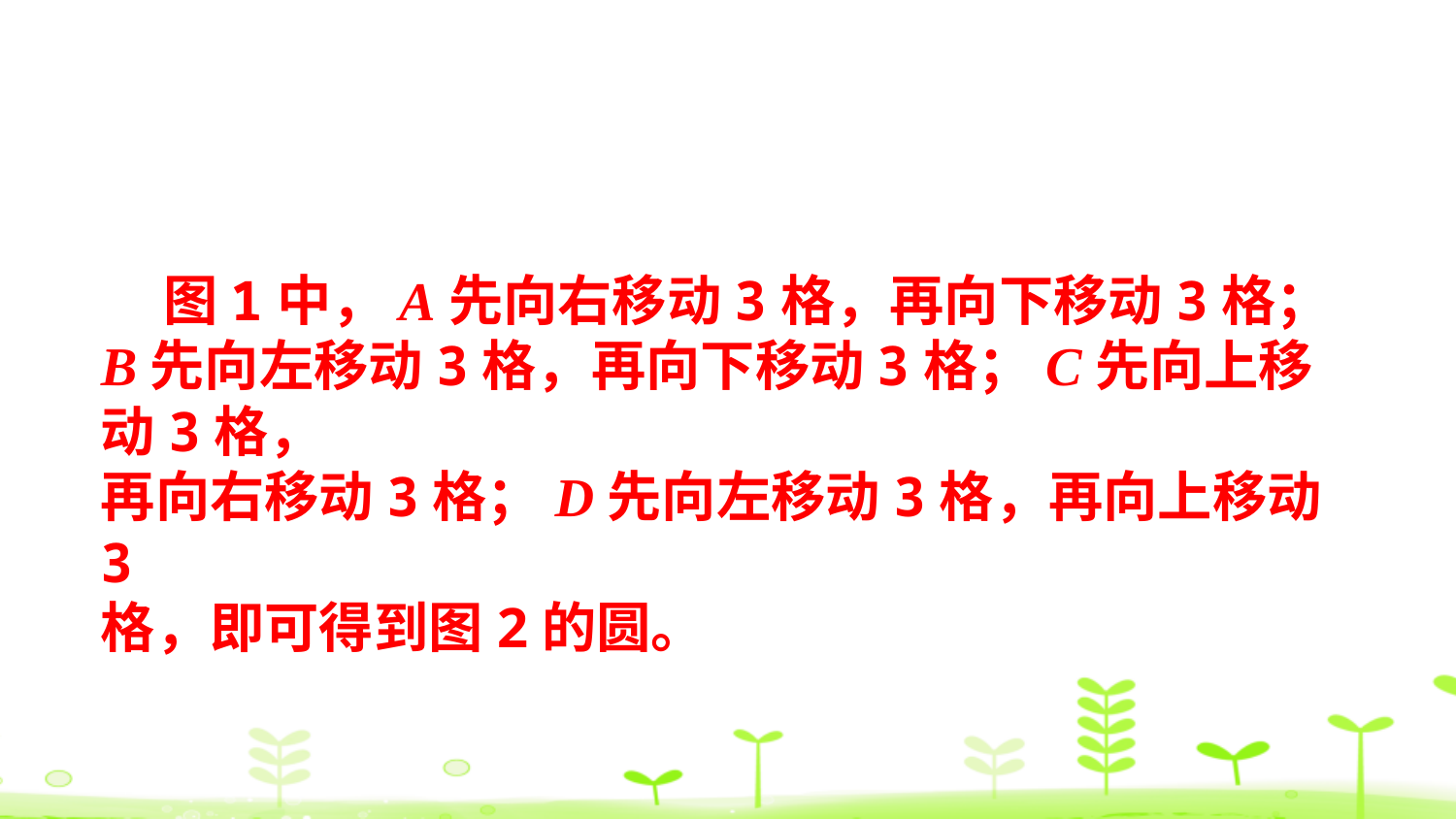

图1中，A先向右移动3格，再向下移动3格；B先向左移动3格，再向下移动3格；C先向上移动3格，
再向右移动3格；D先向左移动3格，再向上移动3
格，即可得到图2的圆。